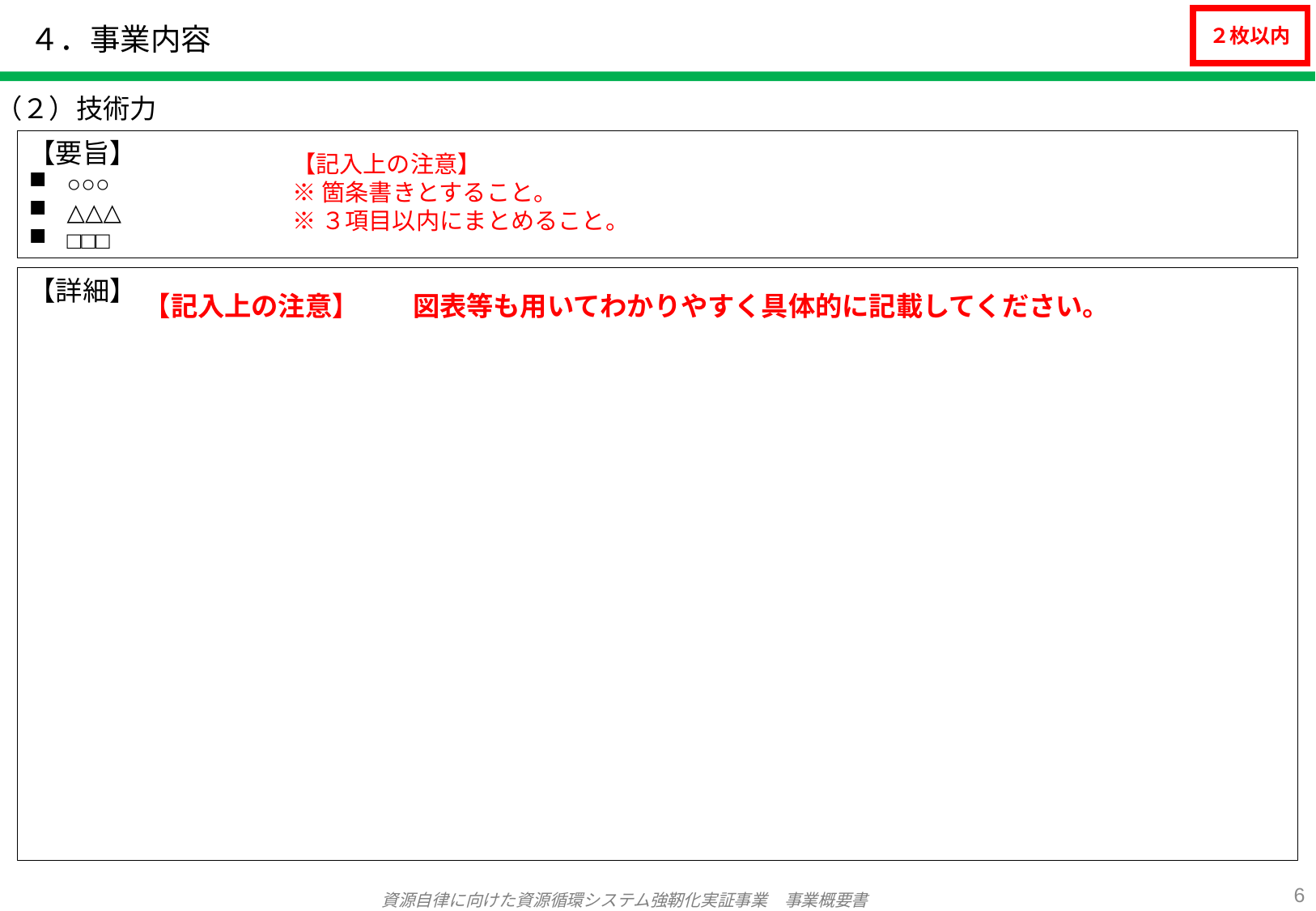

# ４．事業内容
２枚以内
（２）技術力
【要旨】
○○○
△△△
□□□
【記入上の注意】
※箇条書きとすること。
※３項目以内にまとめること。
【詳細】
【記入上の注意】　　図表等も用いてわかりやすく具体的に記載してください。

6